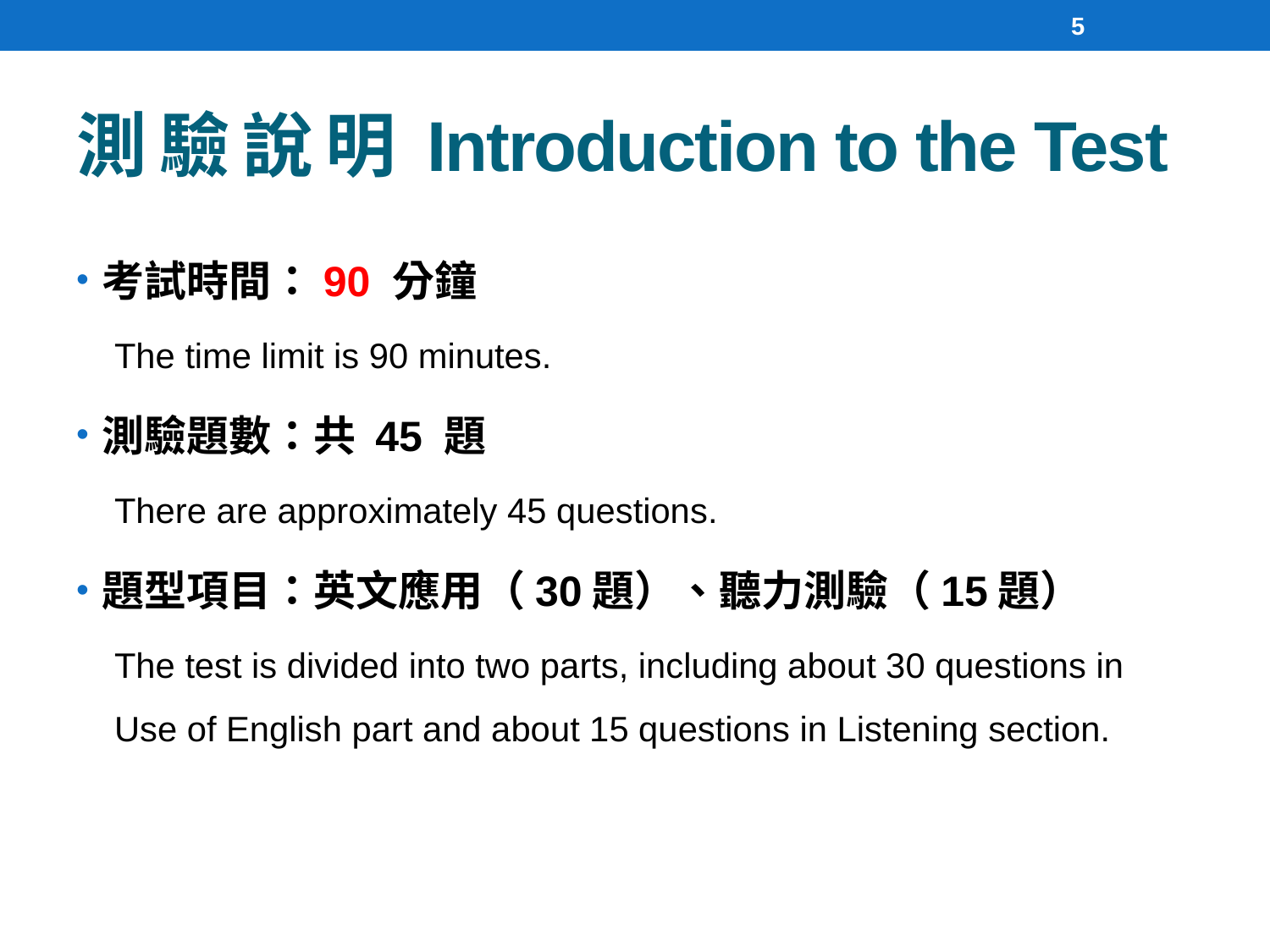

5
# 測 驗 說 明 Introduction to the Test
考試時間：90 分鐘
The time limit is 90 minutes.
測驗題數：共 45 題
There are approximately 45 questions.
題型項目：英文應用（30題）、聽力測驗（15題）
The test is divided into two parts, including about 30 questions in Use of English part and about 15 questions in Listening section.